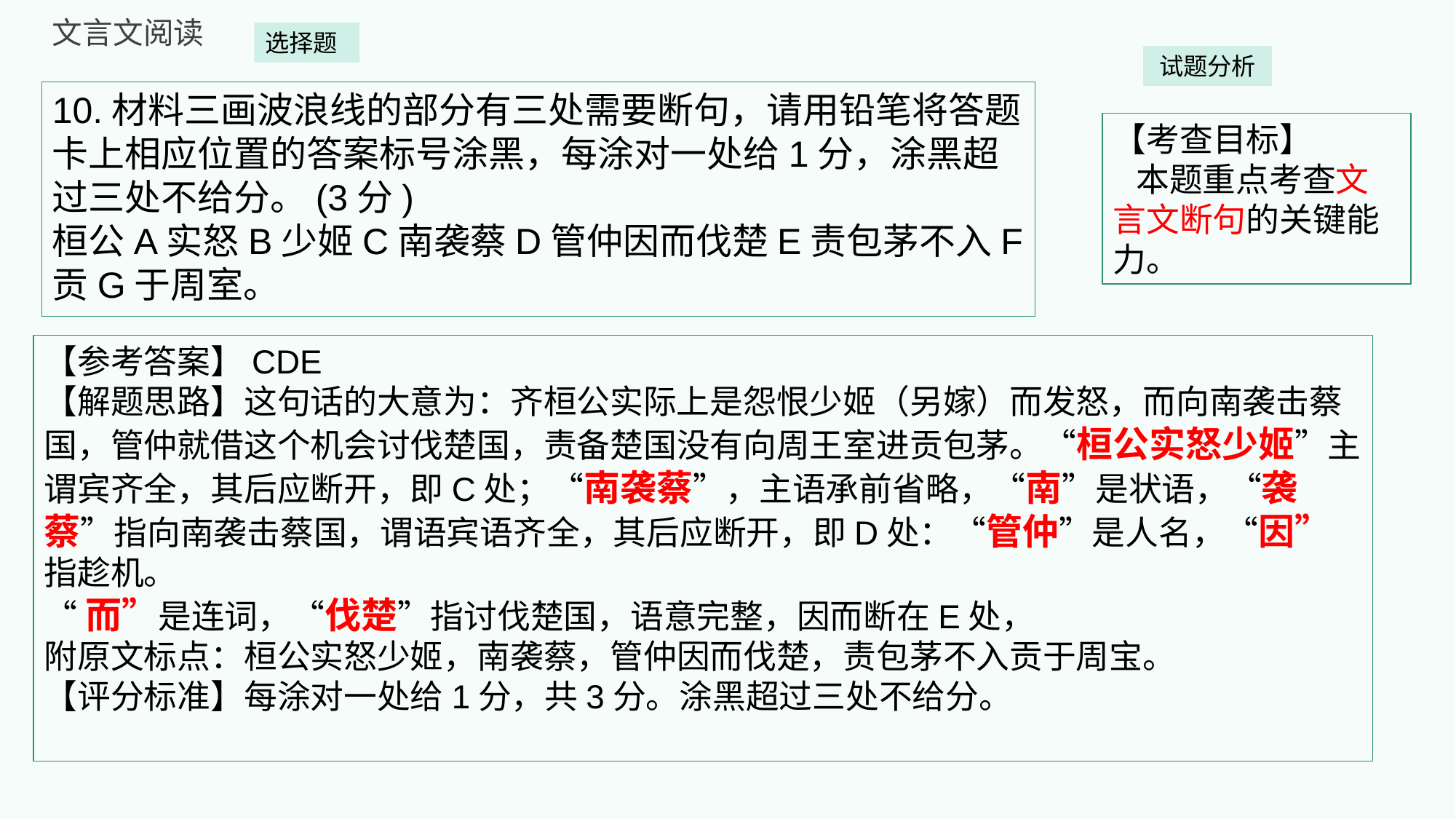

文言文阅读
选择题
试题分析
10.材料三画波浪线的部分有三处需要断句，请用铅笔将答题卡上相应位置的答案标号涂黑，每涂对一处给1分，涂黑超过三处不给分。(3分)
桓公A实怒B少姬C南袭蔡D管仲因而伐楚E责包茅不入F贡G于周室。
【考查目标】
  本题重点考查文言文断句的关键能力。
【参考答案】CDE
【解题思路】这句话的大意为：齐桓公实际上是怨恨少姬（另嫁）而发怒，而向南袭击蔡国，管仲就借这个机会讨伐楚国，责备楚国没有向周王室进贡包茅。“桓公实怒少姬”主谓宾齐全，其后应断开，即C处；“南袭蔡”，主语承前省略，“南”是状语，“袭蔡”指向南袭击蔡国，谓语宾语齐全，其后应断开，即D处：“管仲”是人名，“因”指趁机。
“而”是连词，“伐楚”指讨伐楚国，语意完整，因而断在E处，
附原文标点：桓公实怒少姬，南袭蔡，管仲因而伐楚，责包茅不入贡于周宝。
【评分标准】每涂对一处给1分，共3分。涂黑超过三处不给分。